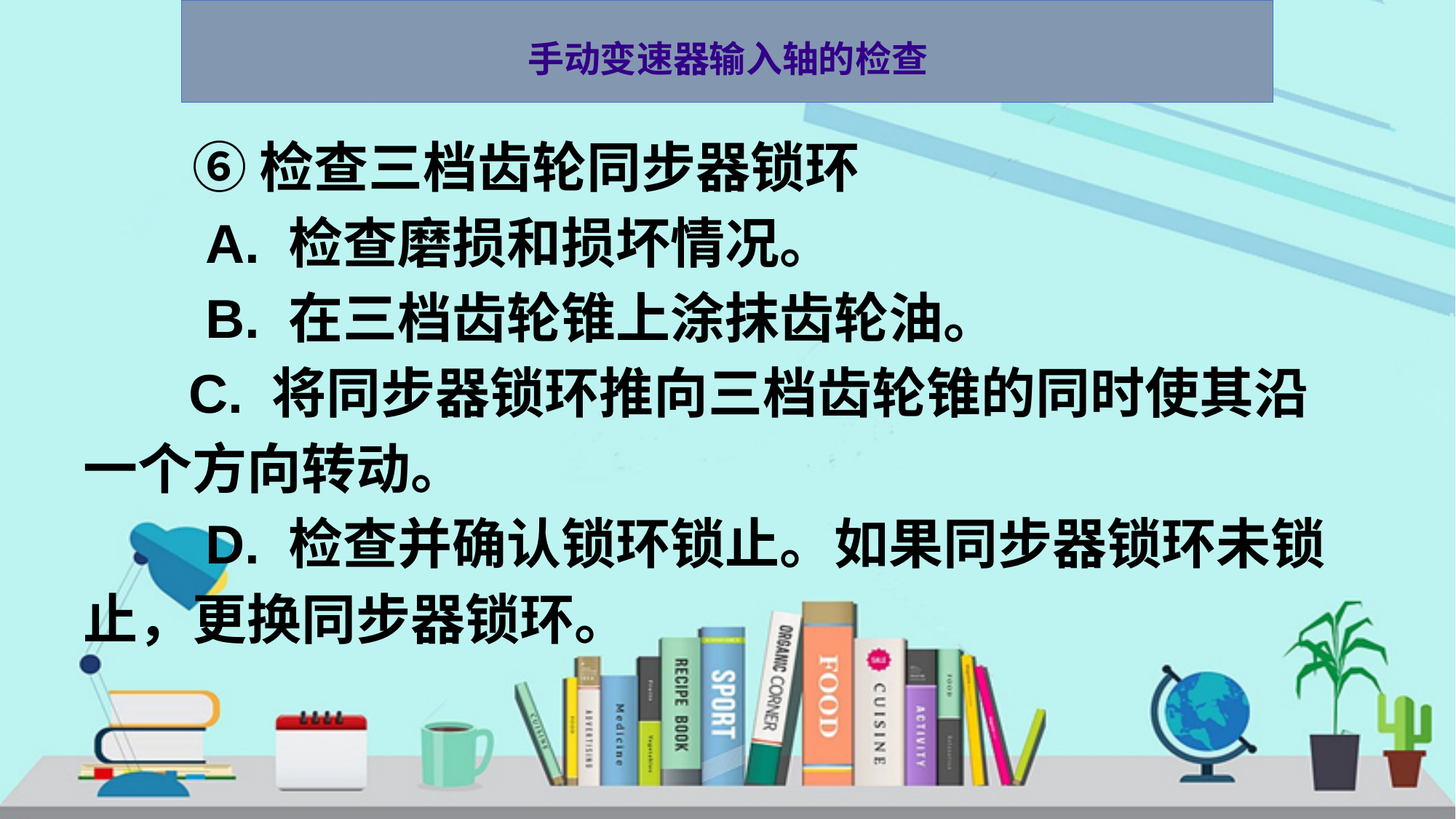

手动变速器输入轴的检查

　　⑥ 检查三档齿轮同步器锁环
　　A. 检查磨损和损坏情况。
　　B. 在三档齿轮锥上涂抹齿轮油。
       C. 将同步器锁环推向三档齿轮锥的同时使其沿一个方向转动。
　　D. 检查并确认锁环锁止。如果同步器锁环未锁止，更换同步器锁环。